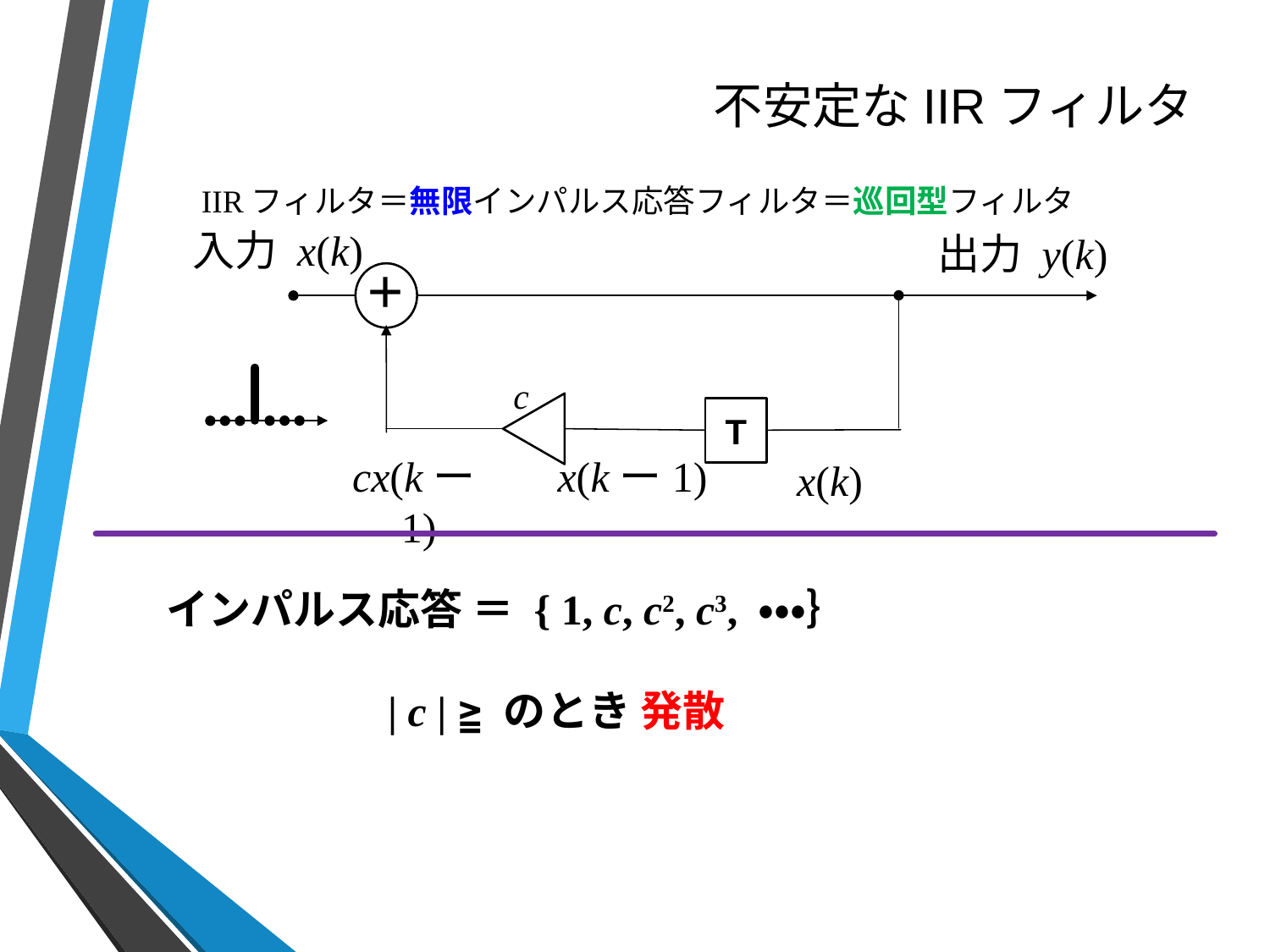

# 不安定なIIRフィルタ
　IIRフィルタ＝無限インパルス応答フィルタ＝巡回型フィルタ
入力 x(k)
出力 y(k)
＋
c

T
cx(kー1)
x(kー1)
x(k)
インパルス応答 ＝ { 1, c, c2, c3, ・・・｝

　　　　　| c | ≧ のとき 発散